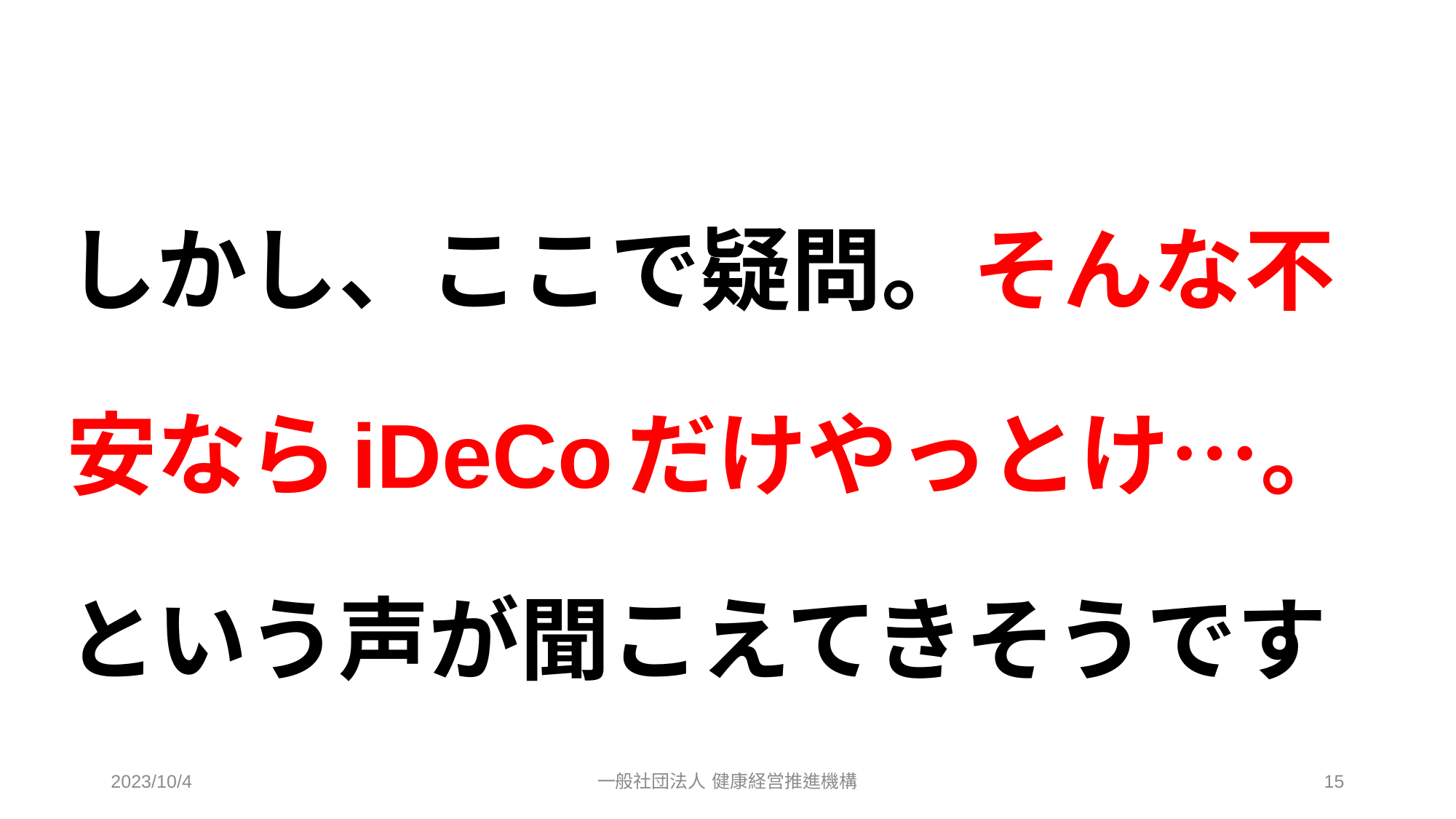

#
しかし、ここで疑問。そんな不安ならiDeCoだけやっとけ…。という声が聞こえてきそうです
2023/10/4
一般社団法人 健康経営推進機構
15